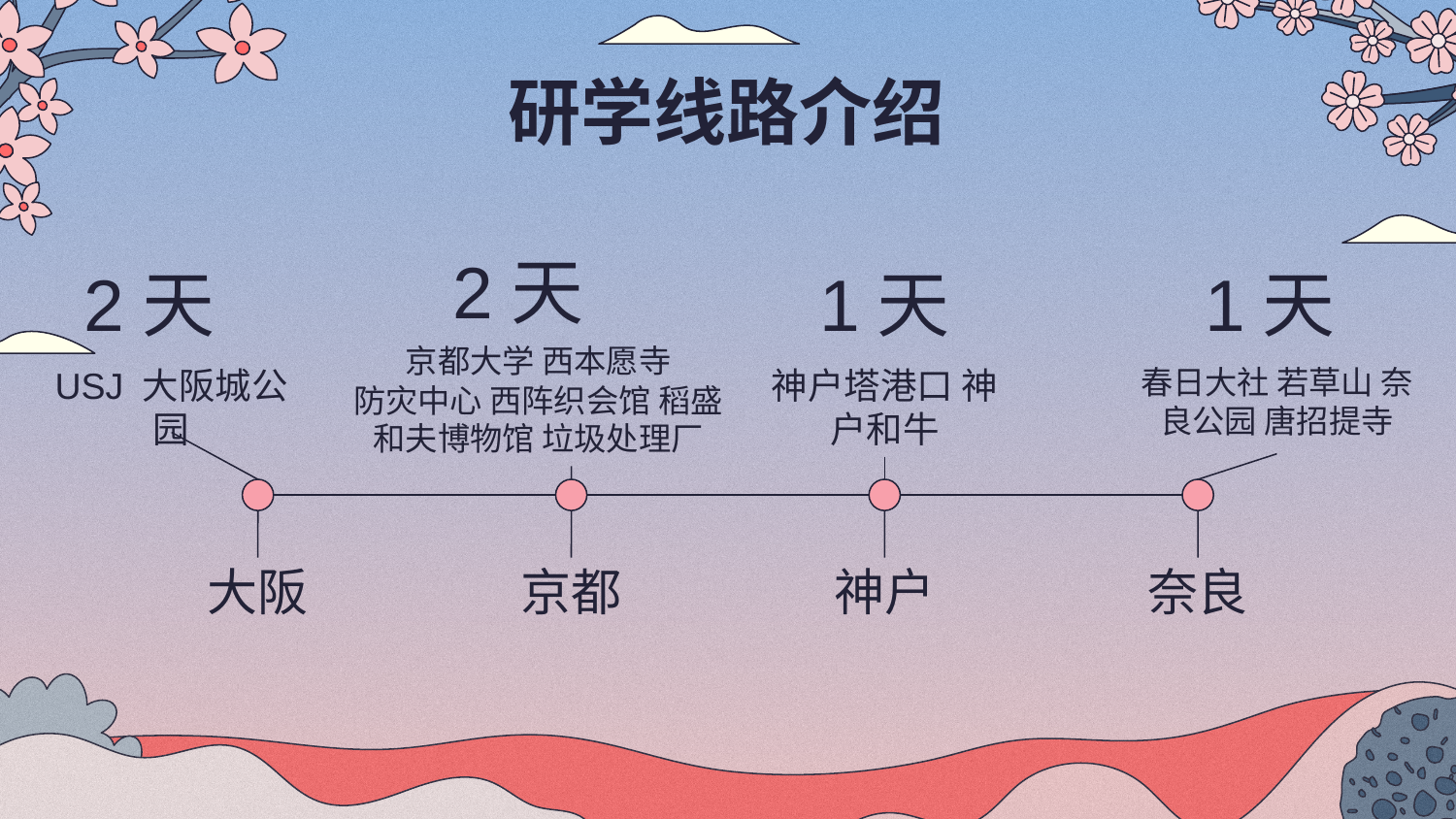

# 研学线路介绍
2天
2天
1天
1天
京都大学 西本愿寺
防灾中心 西阵织会馆 稻盛和夫博物馆 垃圾处理厂
春日大社 若草山 奈良公园 唐招提寺
USJ 大阪城公园
神户塔港口 神户和牛

大阪
京都
神户
奈良